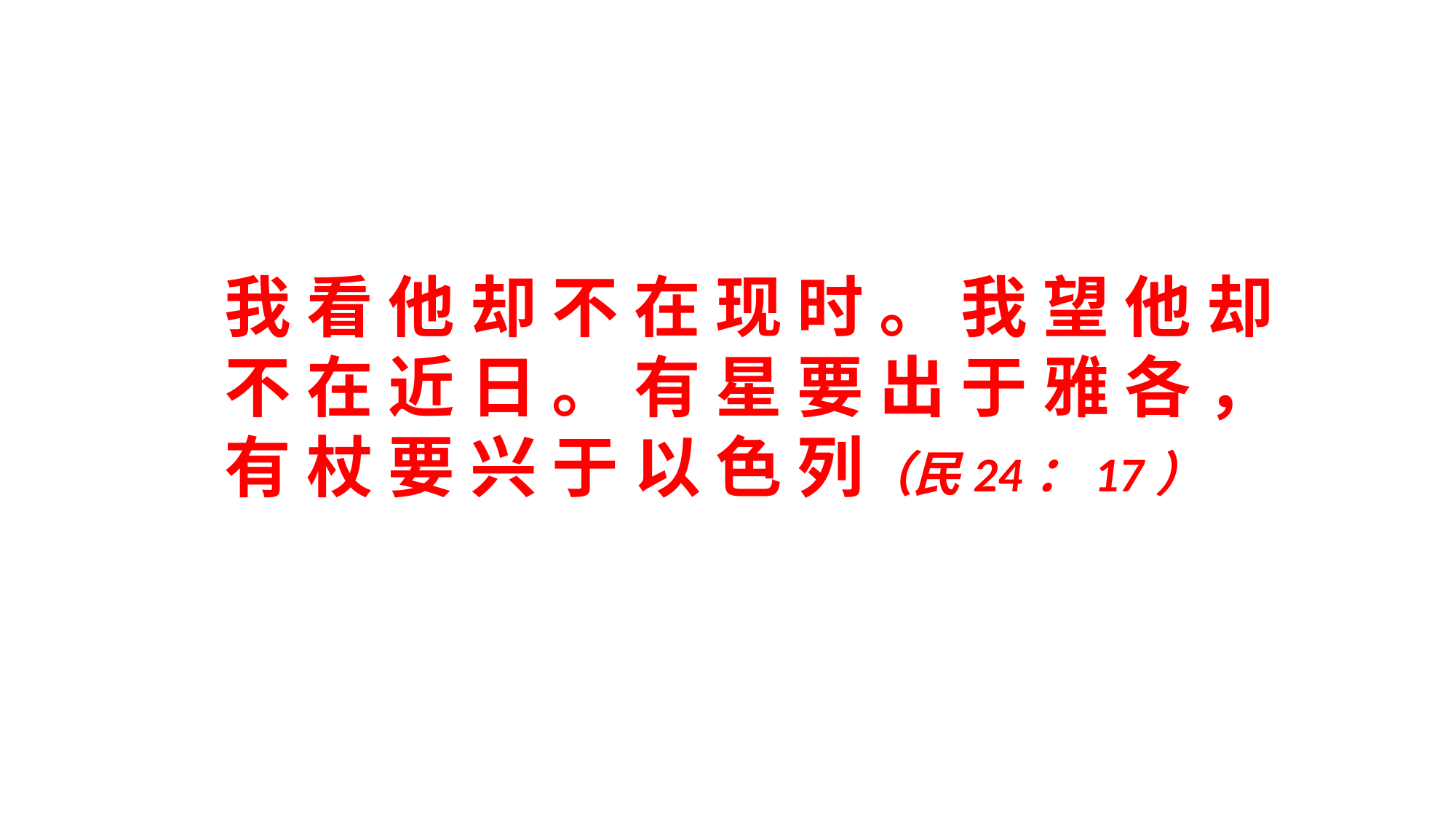

我 看 他 却 不 在 现 时 。 我 望 他 却 不 在 近 日 。 有 星 要 出 于 雅 各 ， 有 杖 要 兴 于 以 色 列（民24：17）